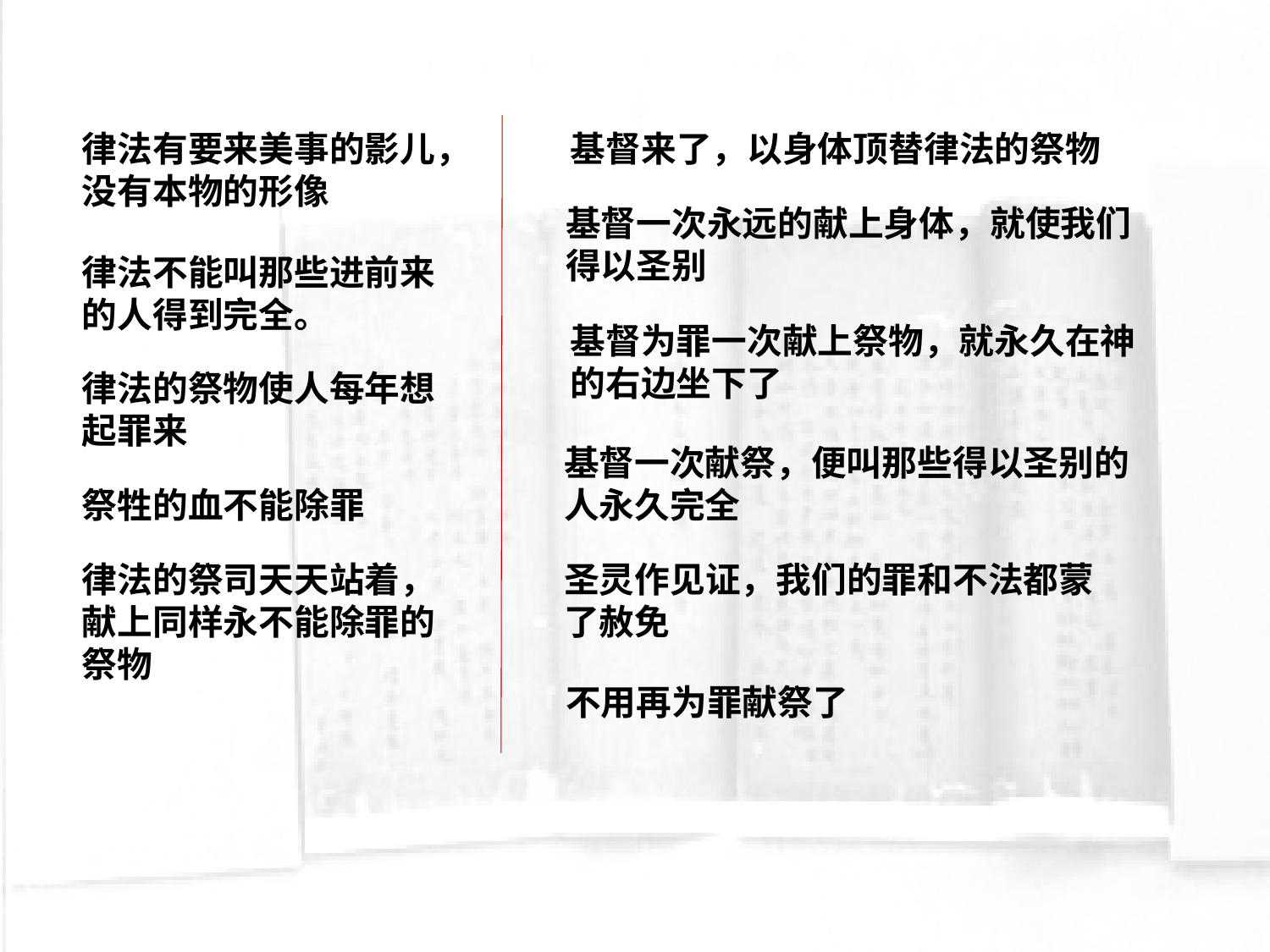

律法有要来美事的影儿，没有本物的形像
基督来了，以身体顶替律法的祭物
基督一次永远的献上身体，就使我们得以圣别
律法不能叫那些进前来的人得到完全。
基督为罪一次献上祭物，就永久在神的右边坐下了
律法的祭物使人每年想起罪来
基督一次献祭，便叫那些得以圣别的人永久完全
祭牲的血不能除罪
律法的祭司天天站着，献上同样永不能除罪的祭物
圣灵作见证，我们的罪和不法都蒙了赦免
不用再为罪献祭了